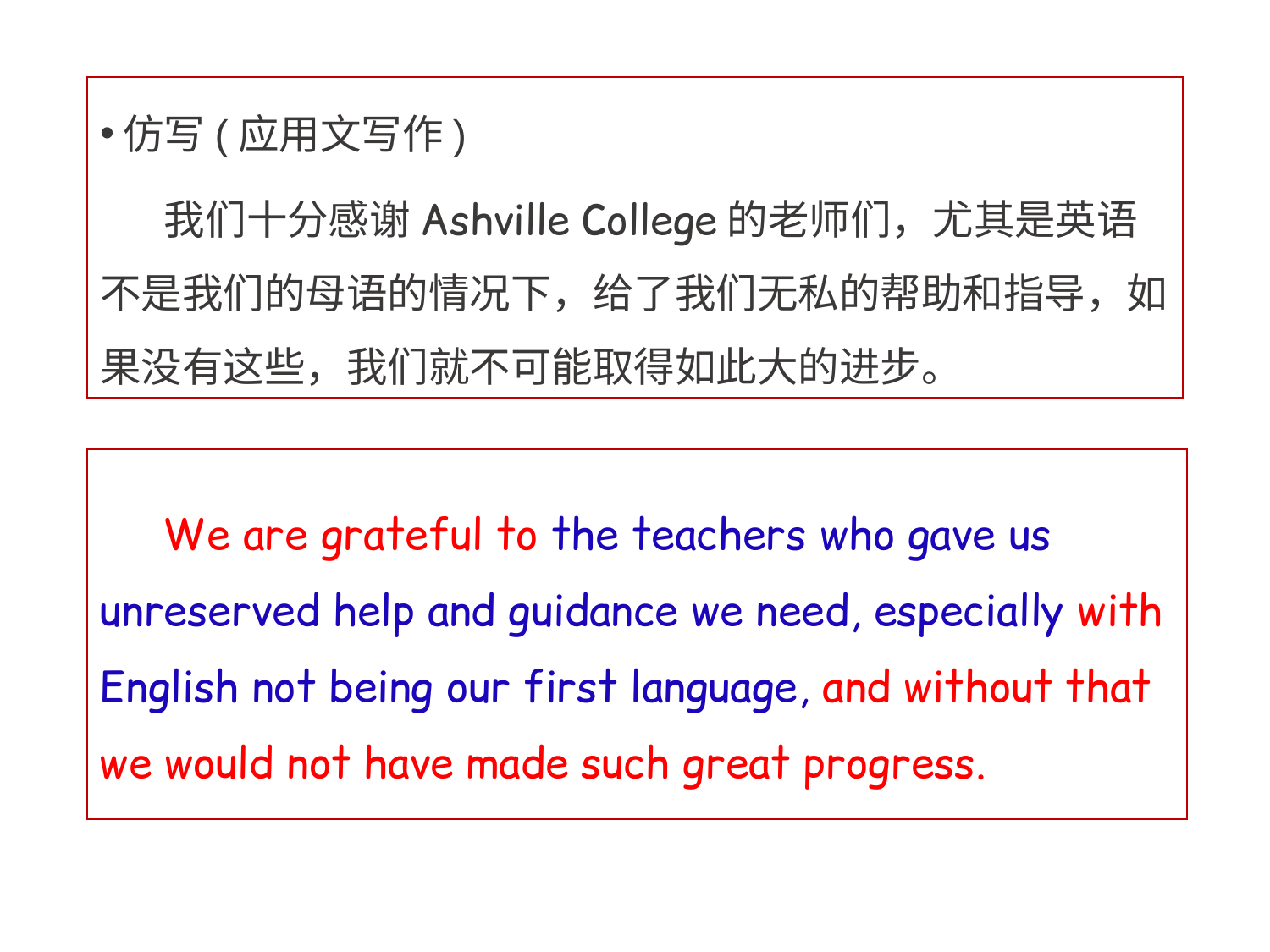

仿写(应用文写作)
      我们十分感谢Ashville College的老师们，尤其是英语不是我们的母语的情况下，给了我们无私的帮助和指导，如果没有这些，我们就不可能取得如此大的进步。
     We are grateful to the teachers who gave us unreserved help and guidance we need, especially with English not being our first language, and without that we would not have made such great progress.